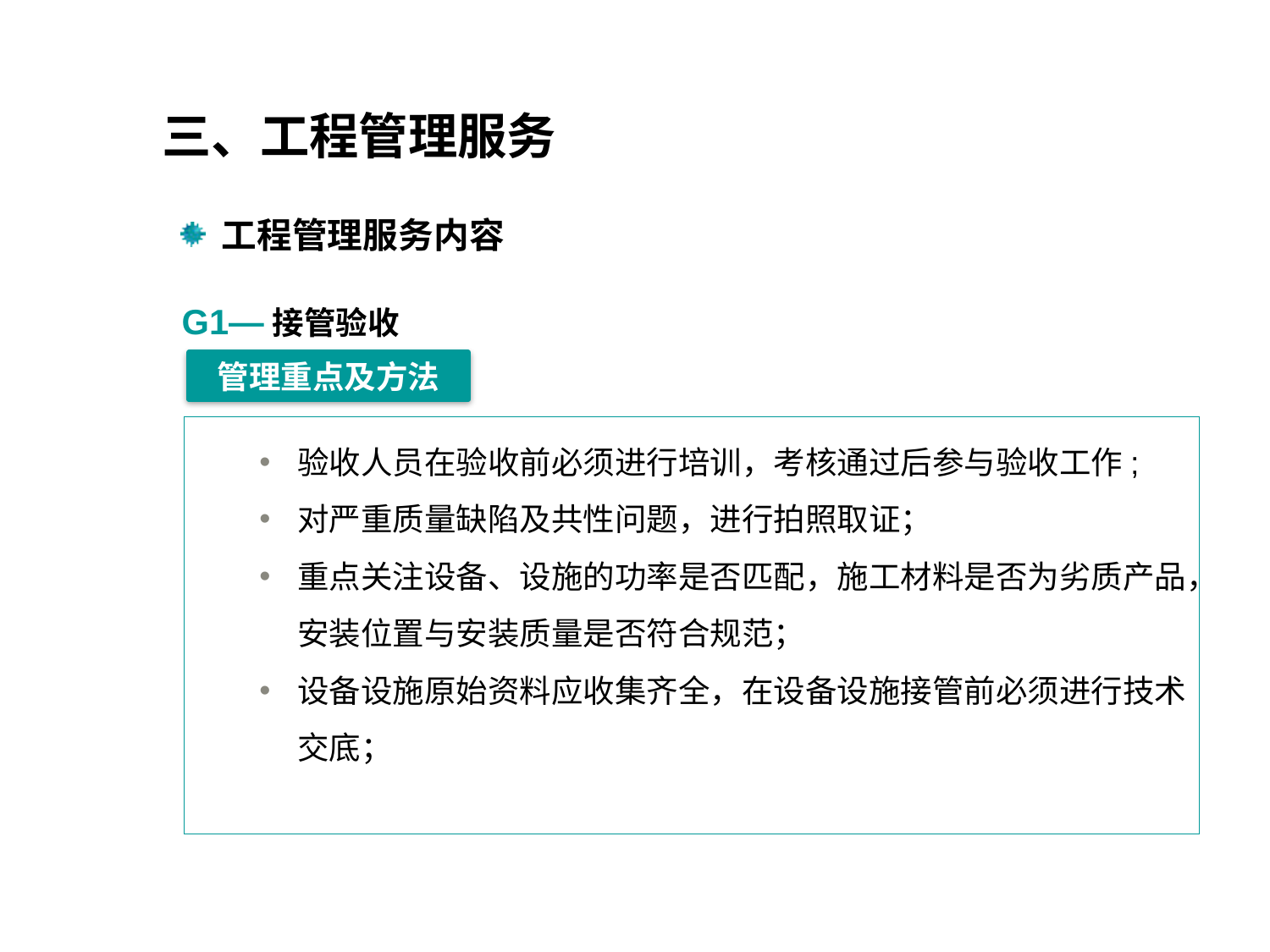

三、工程管理服务
 工程管理服务内容
G1—接管验收
管理重点及方法
验收人员在验收前必须进行培训，考核通过后参与验收工作;
对严重质量缺陷及共性问题，进行拍照取证；
重点关注设备、设施的功率是否匹配，施工材料是否为劣质产品，安装位置与安装质量是否符合规范；
设备设施原始资料应收集齐全，在设备设施接管前必须进行技术交底；